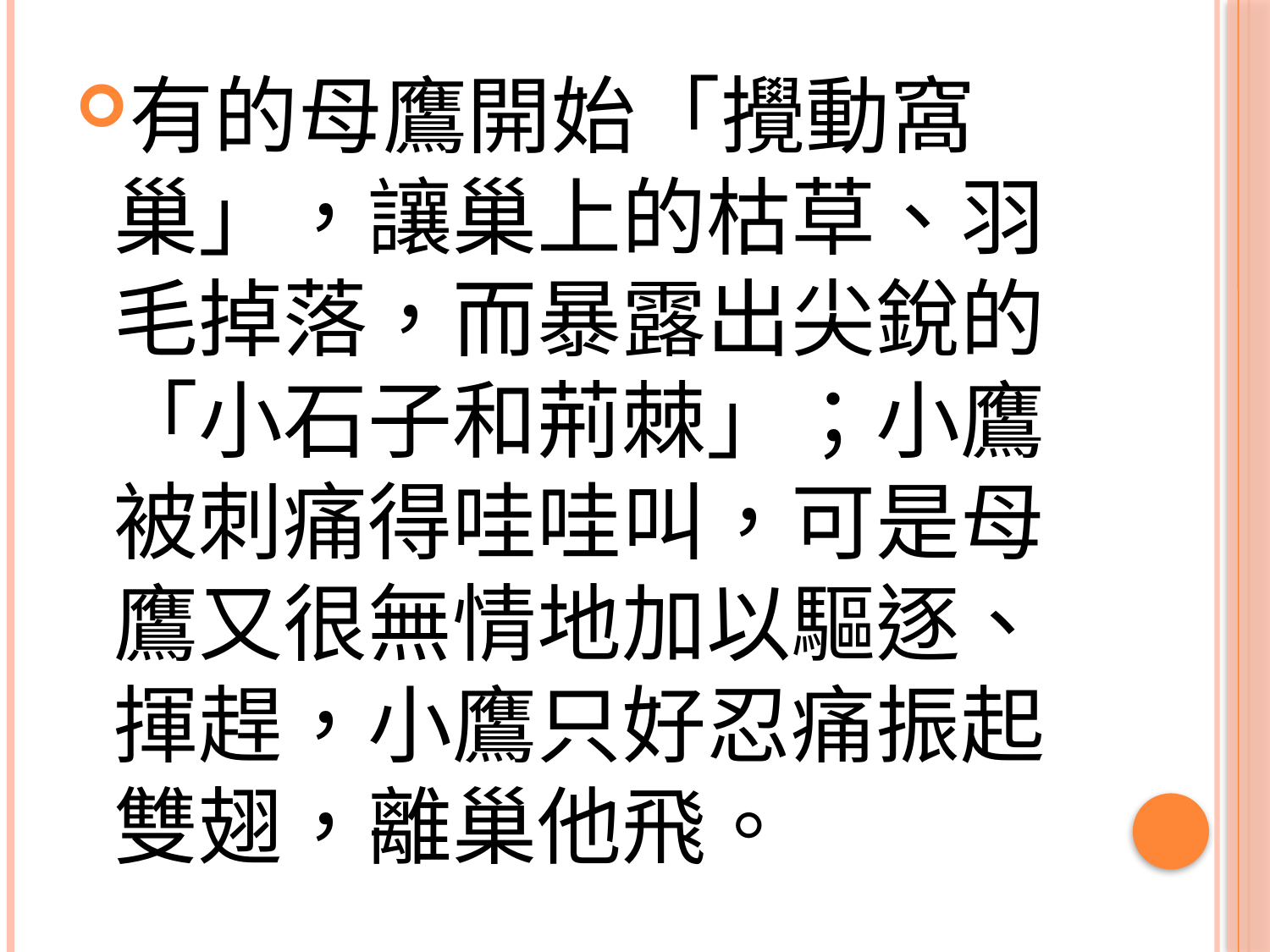

有的母鷹開始「攪動窩巢」，讓巢上的枯草、羽毛掉落，而暴露出尖銳的「小石子和荊棘」；小鷹被刺痛得哇哇叫，可是母鷹又很無情地加以驅逐、揮趕，小鷹只好忍痛振起雙翅，離巢他飛。